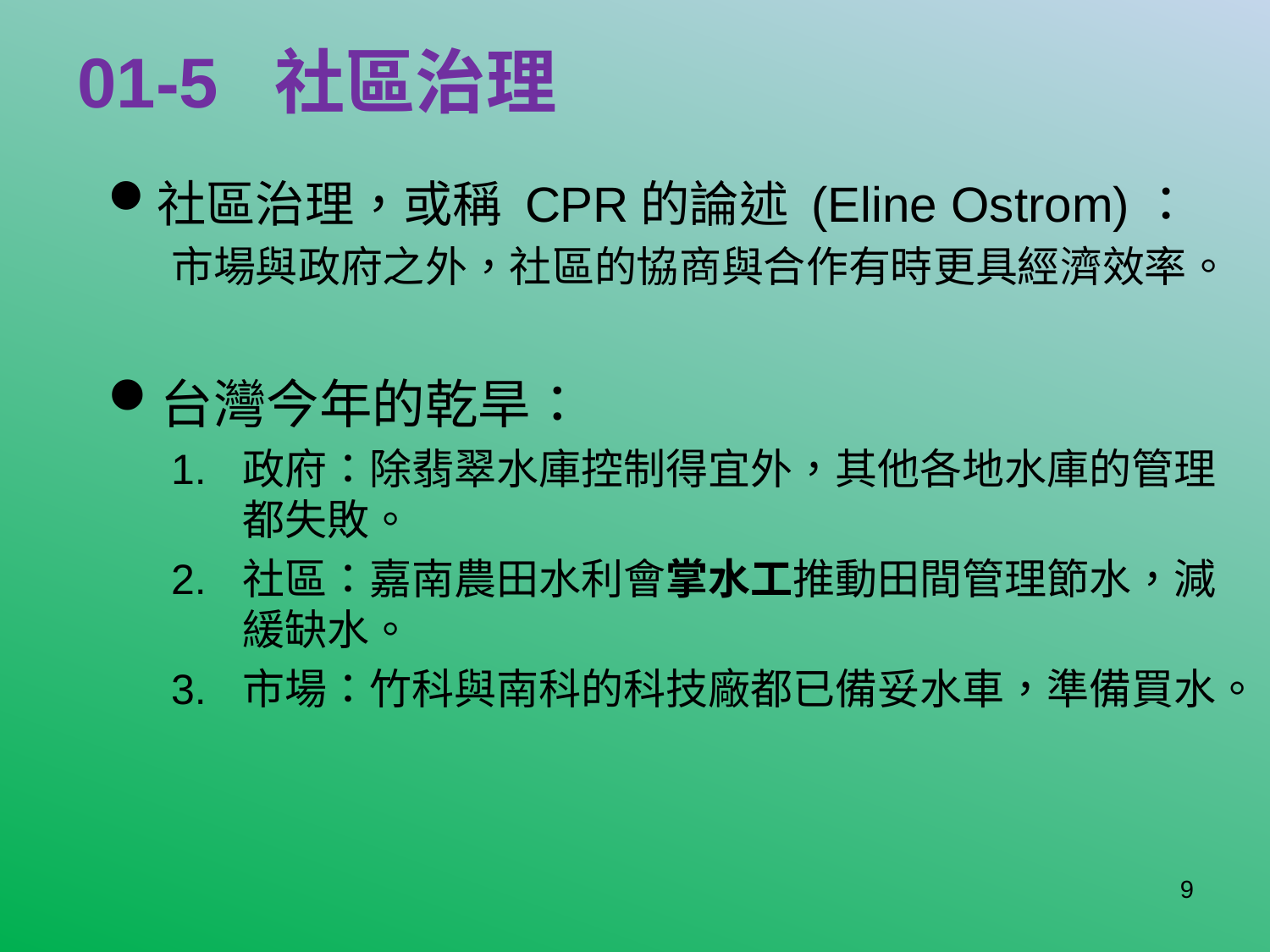

# 01-5  社區治理
社區治理，或稱 CPR的論述 (Eline Ostrom)：
市場與政府之外，社區的協商與合作有時更具經濟效率。

台灣今年的乾旱：
政府：除翡翠水庫控制得宜外，其他各地水庫的管理都失敗。
社區：嘉南農田水利會掌水工推動田間管理節水，減緩缺水。
市場：竹科與南科的科技廠都已備妥水車，準備買水。
9